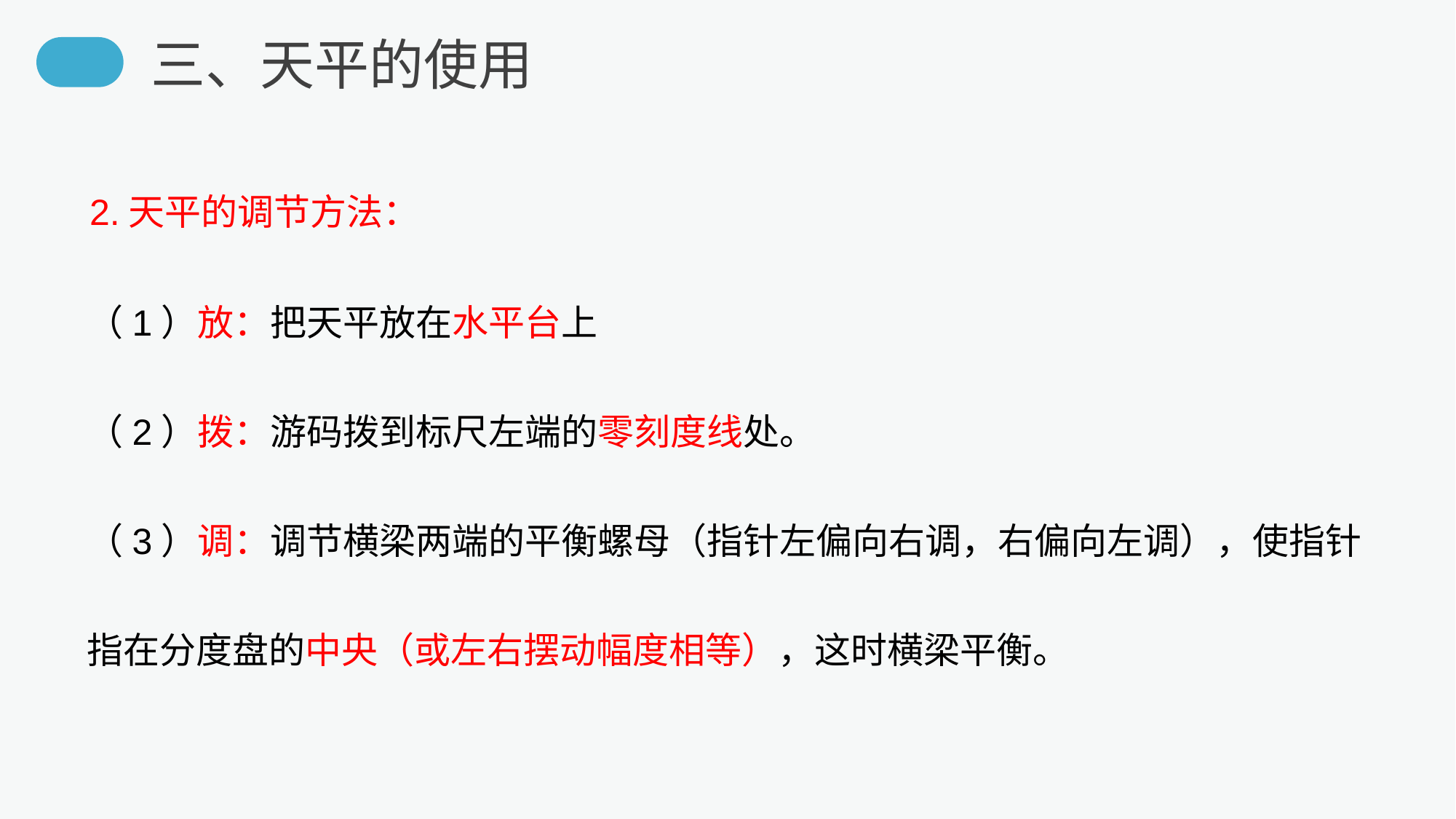

三、天平的使用
2.天平的调节方法：
（1）放：把天平放在水平台上
（2）拨：游码拨到标尺左端的零刻度线处。
（3）调：调节横梁两端的平衡螺母（指针左偏向右调，右偏向左调），使指针指在分度盘的中央（或左右摆动幅度相等），这时横梁平衡。